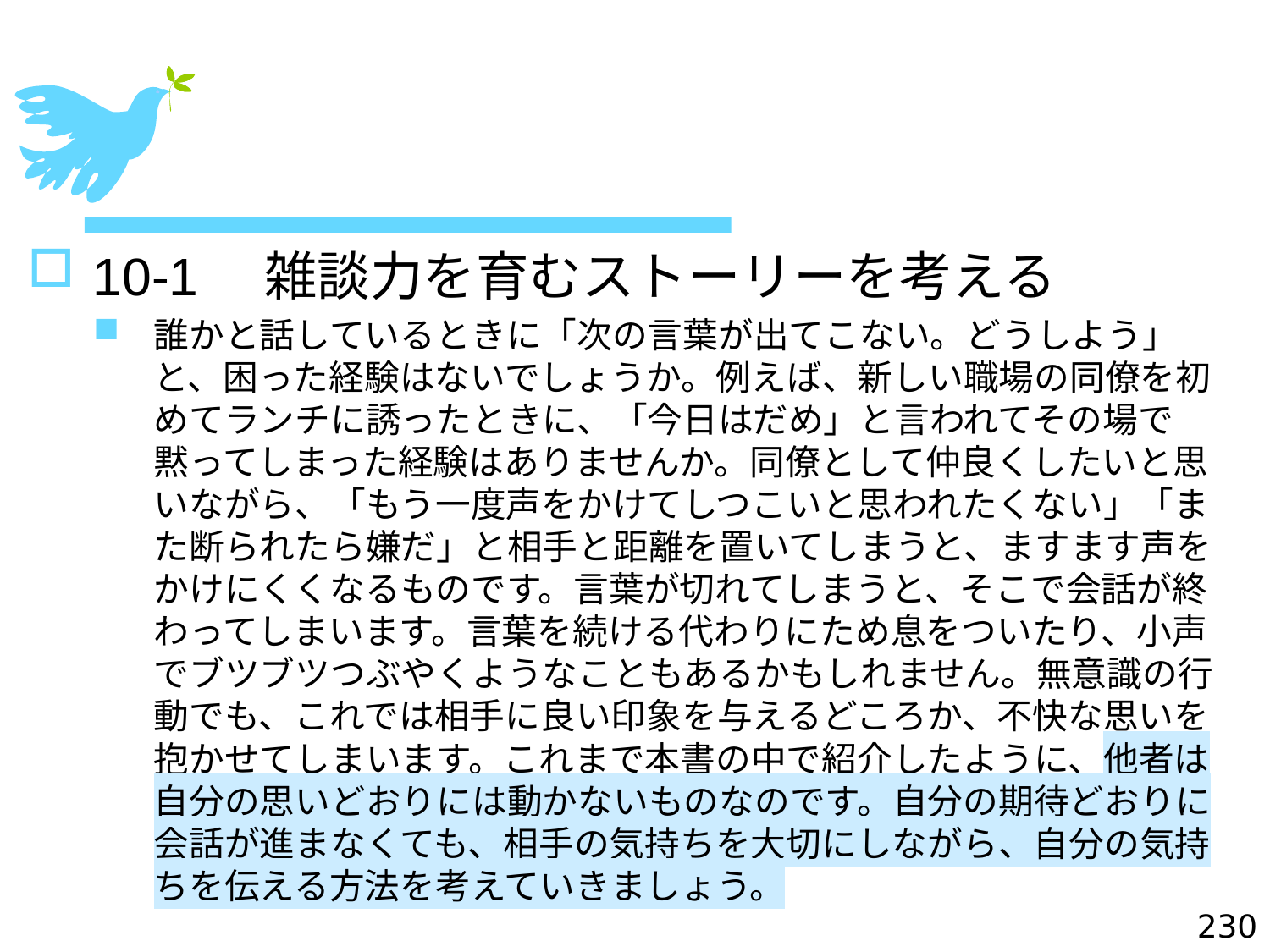

#
10-1　雑談力を育むストーリーを考える
誰かと話しているときに「次の言葉が出てこない。どうしよう」と、困った経験はないでしょうか。例えば、新しい職場の同僚を初めてランチに誘ったときに、「今日はだめ」と言われてその場で黙ってしまった経験はありませんか。同僚として仲良くしたいと思いながら、「もう一度声をかけてしつこいと思われたくない」「また断られたら嫌だ」と相手と距離を置いてしまうと、ますます声をかけにくくなるものです。言葉が切れてしまうと、そこで会話が終わってしまいます。言葉を続ける代わりにため息をついたり、小声でブツブツつぶやくようなこともあるかもしれません。無意識の行動でも、これでは相手に良い印象を与えるどころか、不快な思いを抱かせてしまいます。これまで本書の中で紹介したように、他者は自分の思いどおりには動かないものなのです。自分の期待どおりに会話が進まなくても、相手の気持ちを大切にしながら、自分の気持ちを伝える方法を考えていきましょう。
230